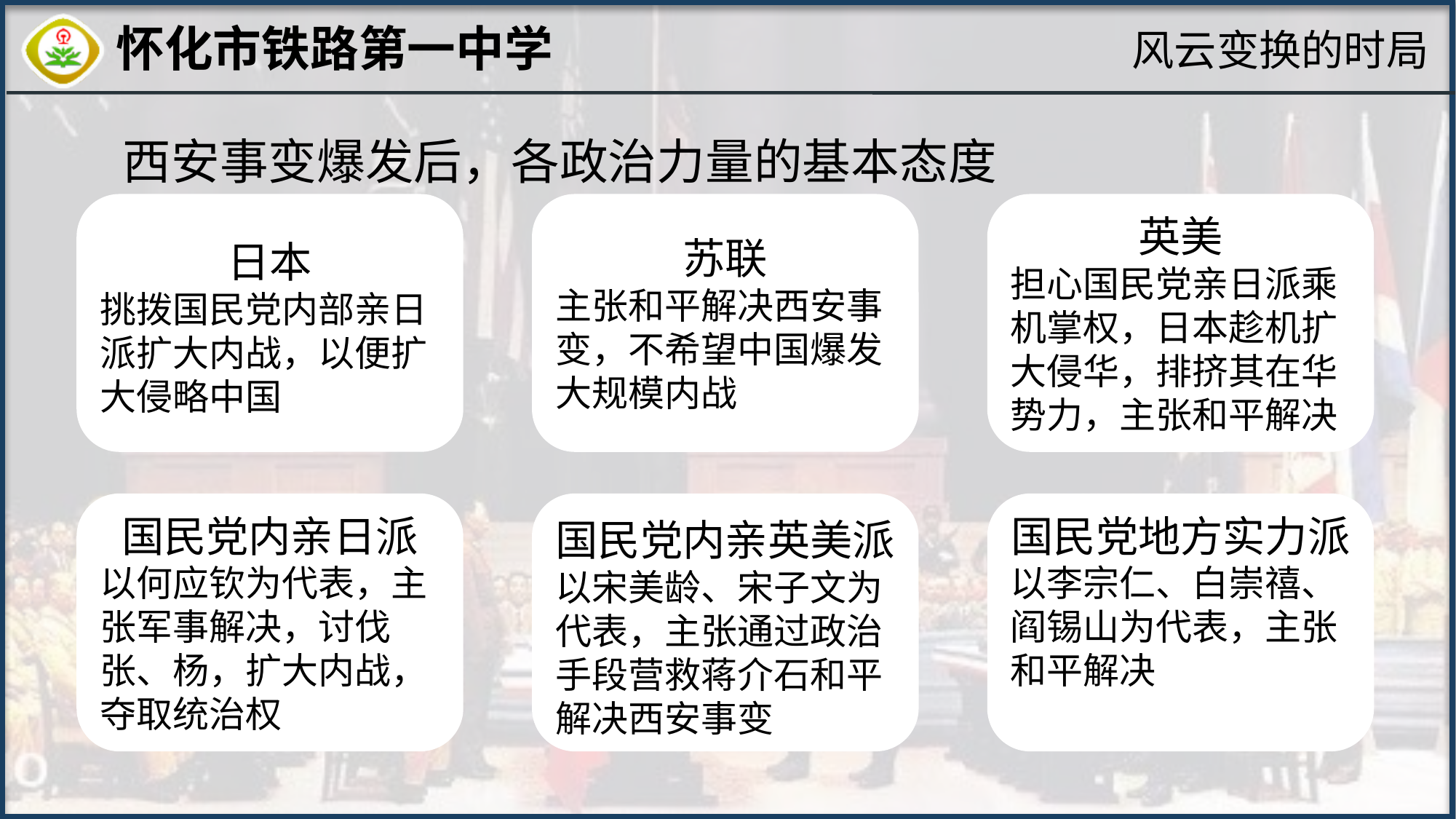

风云变换的时局
西安事变爆发后，各政治力量的基本态度

日本
挑拨国民党内部亲日派扩大内战，以便扩大侵略中国

苏联
主张和平解决西安事变，不希望中国爆发大规模内战
英美
担心国民党亲日派乘机掌权，日本趁机扩大侵华，排挤其在华势力，主张和平解决
国民党内亲日派
以何应钦为代表，主张军事解决，讨伐张、杨，扩大内战，夺取统治权

国民党内亲英美派
以宋美龄、宋子文为代表，主张通过政治手段营救蒋介石和平解决西安事变

国民党地方实力派
以李宗仁、白崇禧、阎锡山为代表，主张和平解决